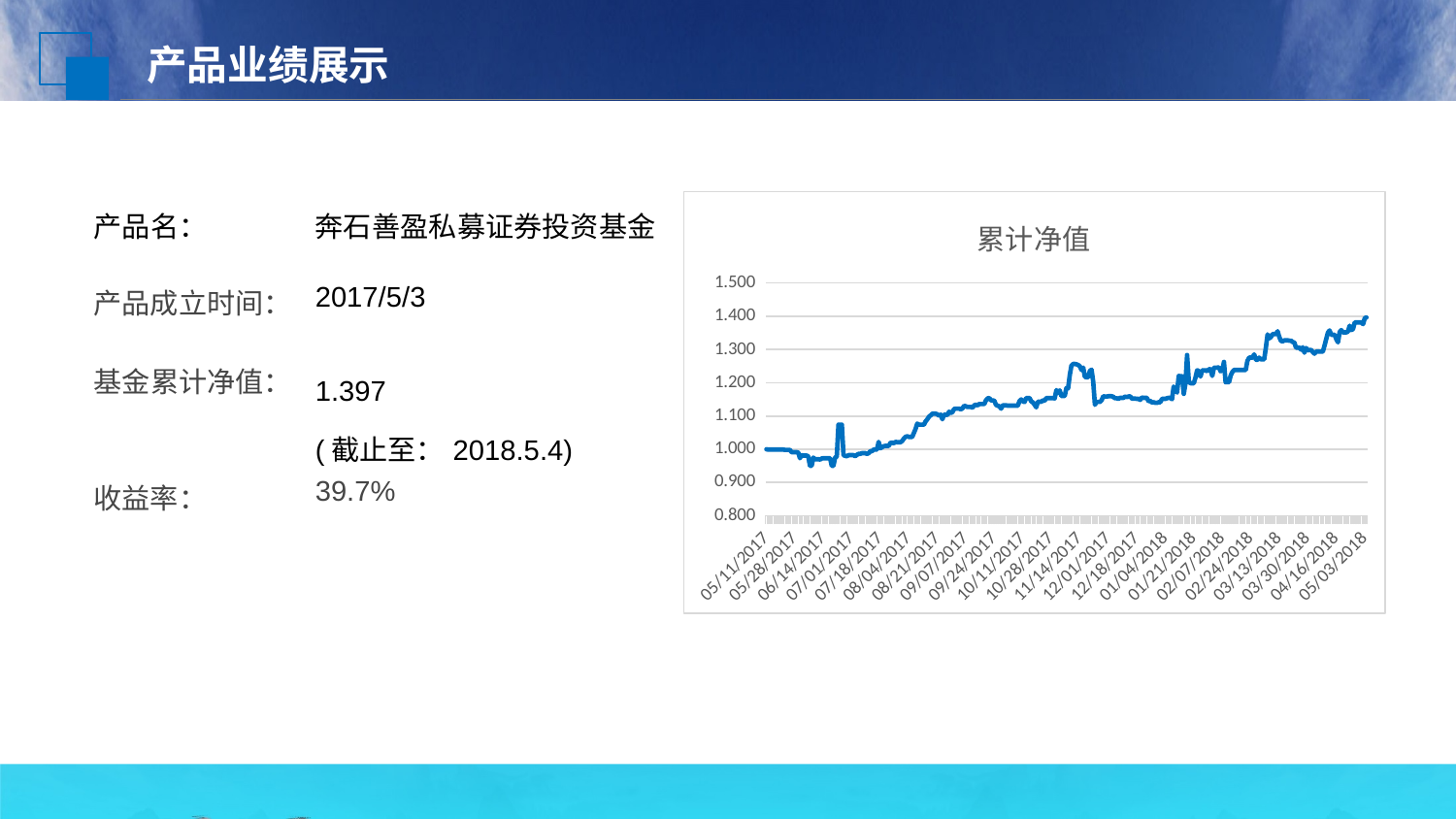

产品业绩展示

### Chart:

| Category | 累计净值 |
|---|---|
| 42866 | 1.0 |
| 42867 | 0.999 |
| 42868 | 0.999 |
| 42869 | 0.999 |
| 42870 | 0.999 |
| 42871 | 0.999 |
| 42872 | 0.999 |
| 42873 | 0.999 |
| 42874 | 0.999 |
| 42875 | 0.999 |
| 42876 | 0.999 |
| 42877 | 0.998 |
| 42878 | 0.998 |
| 42879 | 0.998 |
| 42880 | 0.998 |
| 42881 | 0.991 |
| 42882 | 0.991 |
| 42883 | 0.991 |
| 42884 | 0.991 |
| 42885 | 0.99 |
| 42886 | 0.973 |
| 42887 | 0.982 |
| 42888 | 0.981 |
| 42889 | 0.981 |
| 42890 | 0.981 |
| 42891 | 0.978 |
| 42892 | 0.95 |
| 42893 | 0.95 |
| 42894 | 0.975 |
| 42895 | 0.97 |
| 42896 | 0.97 |
| 42897 | 0.97 |
| 42898 | 0.969 |
| 42899 | 0.972 |
| 42900 | 0.973 |
| 42901 | 0.973 |
| 42902 | 0.973 |
| 42903 | 0.973 |
| 42904 | 0.973 |
| 42905 | 0.95 |
| 42906 | 0.95 |
| 42907 | 0.975 |
| 42908 | 0.978 |
| 42909 | 1.074 |
| 42910 | 1.074 |
| 42911 | 1.074 |
| 42912 | 0.982 |
| 42913 | 0.98 |
| 42914 | 0.979 |
| 42915 | 0.982 |
| 42916 | 0.982 |
| 42917 | 0.982 |
| 42918 | 0.982 |
| 42919 | 0.979 |
| 42920 | 0.983 |
| 42921 | 0.986 |
| 42922 | 0.986 |
| 42923 | 0.988 |
| 42924 | 0.988 |
| 42925 | 0.988 |
| 42926 | 0.986 |
| 42927 | 0.988 |
| 42928 | 0.994 |
| 42929 | 0.994 |
| 42930 | 0.999 |
| 42931 | 0.999 |
| 42932 | 0.999 |
| 42933 | 1.022 |
| 42934 | 1.003 |
| 42935 | 1.006 |
| 42936 | 1.009 |
| 42937 | 1.01 |
| 42938 | 1.01 |
| 42939 | 1.01 |
| 42940 | 1.019 |
| 42941 | 1.02 |
| 42942 | 1.018 |
| 42943 | 1.022 |
| 42944 | 1.021 |
| 42945 | 1.021 |
| 42946 | 1.021 |
| 42947 | 1.025 |
| 42948 | 1.032 |
| 42949 | 1.037 |
| 42950 | 1.039 |
| 42951 | 1.037 |
| 42952 | 1.037 |
| 42953 | 1.037 |
| 42954 | 1.049 |
| 42955 | 1.061 |
| 42956 | 1.077 |
| 42957 | 1.074 |
| 42958 | 1.074 |
| 42959 | 1.074 |
| 42960 | 1.074 |
| 42961 | 1.084 |
| 42962 | 1.09 |
| 42963 | 1.098 |
| 42964 | 1.102 |
| 42965 | 1.107 |
| 42966 | 1.107 |
| 42967 | 1.107 |
| 42968 | 1.105 |
| 42969 | 1.101 |
| 42970 | 1.104 |
| 42971 | 1.09 |
| 42972 | 1.104 |
| 42973 | 1.104 |
| 42974 | 1.103 |
| 42975 | 1.113 |
| 42976 | 1.109 |
| 42977 | 1.112 |
| 42978 | 1.121 |
| 42979 | 1.122 |
| 42980 | 1.122 |
| 42981 | 1.122 |
| 42982 | 1.12 |
| 42983 | 1.123 |
| 42984 | 1.131 |
| 42985 | 1.129 |
| 42986 | 1.127 |
| 42987 | 1.127 |
| 42988 | 1.127 |
| 42989 | 1.125 |
| 42990 | 1.132 |
| 42991 | 1.134 |
| 42992 | 1.132 |
| 42993 | 1.136 |
| 42994 | 1.136 |
| 42995 | 1.136 |
| 42996 | 1.136 |
| 42997 | 1.147 |
| 42998 | 1.153 |
| 42999 | 1.154 |
| 43000 | 1.147 |
| 43001 | 1.147 |
| 43002 | 1.146 |
| 43003 | 1.133 |
| 43004 | 1.131 |
| 43005 | 1.129 |
| 43006 | 1.122 |
| 43007 | 1.132 |
| 43008 | 1.132 |
| 43009 | 1.132 |
| 43010 | 1.131 |
| 43011 | 1.131 |
| 43012 | 1.131 |
| 43013 | 1.131 |
| 43014 | 1.131 |
| 43015 | 1.131 |
| 43016 | 1.131 |
| 43017 | 1.145 |
| 43018 | 1.15 |
| 43019 | 1.144 |
| 43020 | 1.142 |
| 43021 | 1.154 |
| 43022 | 1.154 |
| 43023 | 1.154 |
| 43024 | 1.144 |
| 43025 | 1.141 |
| 43026 | 1.134 |
| 43027 | 1.126 |
| 43028 | 1.143 |
| 43029 | 1.143 |
| 43030 | 1.143 |
| 43031 | 1.147 |
| 43032 | 1.146 |
| 43033 | 1.154 |
| 43034 | 1.154 |
| 43035 | 1.154 |
| 43036 | 1.154 |
| 43037 | 1.154 |
| 43038 | 1.153 |
| 43039 | 1.178 |
| 43040 | 1.17 |
| 43041 | 1.177 |
| 43042 | 1.16 |
| 43043 | 1.16 |
| 43044 | 1.16 |
| 43045 | 1.184 |
| 43046 | 1.183 |
| 43047 | 1.22256298374761 |
| 43048 | 1.25156298374761 |
| 43049 | 1.25656298374761 |
| 43050 | 1.25656298374761 |
| 43051 | 1.25556298374761 |
| 43052 | 1.25356298374761 |
| 43053 | 1.24956298374761 |
| 43054 | 1.23856298374761 |
| 43055 | 1.24556298374761 |
| 43056 | 1.21756298374761 |
| 43057 | 1.21656298374761 |
| 43058 | 1.21656298374761 |
| 43059 | 1.23556298374761 |
| 43060 | 1.23956298374761 |
| 43061 | 1.20356298374761 |
| 43062 | 1.13356298374761 |
| 43063 | 1.14256298374761 |
| 43064 | 1.14256298374761 |
| 43065 | 1.14256298374761 |
| 43066 | 1.14756298374761 |
| 43067 | 1.15956298374761 |
| 43068 | 1.15856298374761 |
| 43069 | 1.15856298374761 |
| 43070 | 1.15956298374761 |
| 43071 | 1.15956298374761 |
| 43072 | 1.15956298374761 |
| 43073 | 1.15756298374761 |
| 43074 | 1.15356298374761 |
| 43075 | 1.15356298374761 |
| 43076 | 1.15156298374761 |
| 43077 | 1.15456298374761 |
| 43078 | 1.15456298374761 |
| 43079 | 1.15456298374761 |
| 43080 | 1.15856298374761 |
| 43081 | 1.15656298374761 |
| 43082 | 1.15856298374761 |
| 43083 | 1.15956298374761 |
| 43084 | 1.15256298374761 |
| 43085 | 1.15256298374761 |
| 43086 | 1.15256298374761 |
| 43087 | 1.15156298374761 |
| 43088 | 1.15156298374761 |
| 43089 | 1.14856298374761 |
| 43090 | 1.15556298374761 |
| 43091 | 1.15456298374761 |
| 43092 | 1.15456298374761 |
| 43093 | 1.15456298374761 |
| 43094 | 1.14456298374761 |
| 43095 | 1.14556298374761 |
| 43096 | 1.14056298374761 |
| 43097 | 1.14156298374761 |
| 43098 | 1.13956298374761 |
| 43099 | 1.13956298374761 |
| 43100 | 1.14156298374761 |
| 43101 | 1.14156298374761 |
| 43102 | 1.15156298374761 |
| 43103 | 1.15156298374761 |
| 43104 | 1.15156298374761 |
| 43105 | 1.15356298374761 |
| 43106 | 1.15456298374761 |
| 43107 | 1.15456298374761 |
| 43108 | 1.15056298374761 |
| 43109 | 1.18856298374761 |
| 43110 | 1.17756298374761 |
| 43111 | 1.17056298374761 |
| 43112 | 1.22056298374761 |
| 43113 | 1.21956298374761 |
| 43114 | 1.21956298374761 |
| 43115 | 1.16656298374761 |
| 43116 | 1.19756298374761 |
| 43117 | 1.28356298374761 |
| 43118 | 1.20356298374761 |
| 43119 | 1.19856298374761 |
| 43120 | 1.19856298374761 |
| 43121 | 1.19856298374761 |
| 43122 | 1.21556298374761 |
| 43123 | 1.23756298374761 |
| 43124 | 1.23556298374761 |
| 43125 | 1.21856298374761 |
| 43126 | 1.23756298374761 |
| 43127 | 1.23756298374761 |
| 43128 | 1.23756298374761 |
| 43129 | 1.23456298374761 |
| 43130 | 1.24056298374761 |
| 43131 | 1.24056298374761 |
| 43132 | 1.22056298374761 |
| 43133 | 1.24556298374761 |
| 43134 | 1.24556298374761 |
| 43135 | 1.24556298374761 |
| 43136 | 1.24656298374761 |
| 43137 | 1.23456298374761 |
| 43138 | 1.23756298374761 |
| 43139 | 1.26256298374761 |
| 43140 | 1.20156298374761 |
| 43141 | 1.20156298374761 |
| 43142 | 1.20156298374761 |
| 43143 | 1.22156298374761 |
| 43144 | 1.23256298374761 |
| 43145 | 1.23856298374761 |
| 43146 | 1.23856298374761 |
| 43147 | 1.23856298374761 |
| 43148 | 1.23856298374761 |
| 43149 | 1.23856298374761 |
| 43150 | 1.23856298374761 |
| 43151 | 1.23856298374761 |
| 43152 | 1.23856298374761 |
| 43153 | 1.26556298374761 |
| 43154 | 1.27556298374761 |
| 43155 | 1.27556298374761 |
| 43156 | 1.27556298374761 |
| 43157 | 1.28556298374761 |
| 43158 | 1.26956298374761 |
| 43159 | 1.26856298374761 |
| 43160 | 1.27556298374761 |
| 43161 | 1.27056298374761 |
| 43162 | 1.27056298374761 |
| 43163 | 1.27056298374761 |
| 43164 | 1.30656298374761 |
| 43165 | 1.34556298374761 |
| 43166 | 1.33356298374761 |
| 43167 | 1.33756298374761 |
| 43168 | 1.34656298374761 |
| 43169 | 1.34656298374761 |
| 43170 | 1.34656298374761 |
| 43171 | 1.355 |
| 43172 | 1.338 |
| 43173 | 1.326 |
| 43174 | 1.32456298374761 |
| 43175 | 1.32756298374761 |
| 43176 | 1.32756298374761 |
| 43177 | 1.32756298374761 |
| 43178 | 1.32656298374761 |
| 43179 | 1.32655963071381 |
| 43180 | 1.32255963071381 |
| 43181 | 1.32055963071381 |
| 43182 | 1.30555963071381 |
| 43183 | 1.30555963071381 |
| 43184 | 1.30555963071381 |
| 43185 | 1.29955963071381 |
| 43186 | 1.30655963071381 |
| 43187 | 1.29055963071381 |
| 43188 | 1.30455963071381 |
| 43189 | 1.29755963071381 |
| 43190 | 1.29855963071381 |
| 43191 | 1.29855963071381 |
| 43192 | 1.29255963071381 |
| 43193 | 1.28755963071381 |
| 43194 | 1.29355963071381 |
| 43195 | 1.29455963071381 |
| 43196 | 1.29355963071381 |
| 43197 | 1.29355963071381 |
| 43198 | 1.29355963071381 |
| 43199 | 1.31155963071381 |
| 43200 | 1.33155963071381 |
| 43201 | 1.35055963071381 |
| 43202 | 1.35755963071381 |
| 43203 | 1.34455963071381 |
| 43204 | 1.34455963071381 |
| 43205 | 1.34455963071381 |
| 43206 | 1.33155963071381 |
| 43207 | 1.32155963071381 |
| 43208 | 1.35255963071381 |
| 43209 | 1.35855963071381 |
| 43210 | 1.35155963071381 |
| 43211 | 1.35155963071381 |
| 43212 | 1.35155963071381 |
| 43213 | 1.35455963071381 |
| 43214 | 1.37155963071381 |
| 43215 | 1.35855963071381 |
| 43216 | 1.36155963071381 |
| 43217 | 1.38155963071381 |
| 43218 | 1.38155963071381 |
| 43219 | 1.38155963071381 |
| 43220 | 1.38155963071381 |
| 43221 | 1.38155963071381 |
| 43222 | 1.37655963071381 |
| 43223 | 1.39455963071381 |
| 43224 | 1.39655963071381 |
| 产品名： | 奔石善盈私募证券投资基金 |
| --- | --- |
| 产品成立时间： | 2017/5/3 |
| 基金累计净值： | 1.397 (截止至：2018.5.4) |
| 收益率： | 39.7% |
|  |  |
|  |  |
38%
点击输入标题
点击输入本栏的具体文字，简明扼要的说明分项内容，请据您的具体内酌情修改。